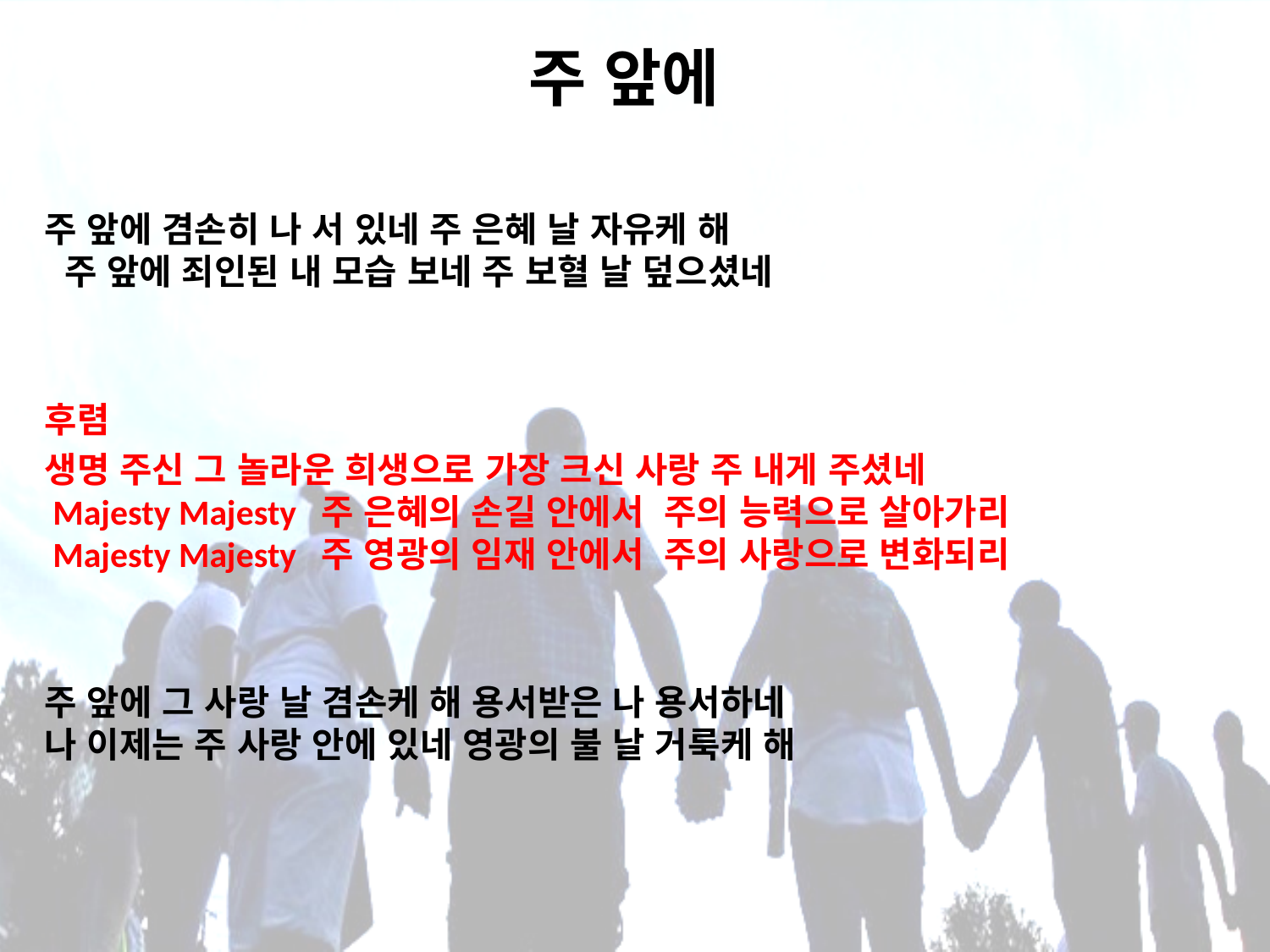

# 주 앞에
주 앞에 겸손히 나 서 있네 주 은혜 날 자유케 해                                   주 앞에 죄인된 내 모습 보네 주 보혈 날 덮으셨네

후렴
생명 주신 그 놀라운 희생으로 가장 크신 사랑 주 내게 주셨네
Majesty Majesty  주 은혜의 손길 안에서  주의 능력으로 살아가리
Majesty Majesty  주 영광의 임재 안에서  주의 사랑으로 변화되리

주 앞에 그 사랑 날 겸손케 해 용서받은 나 용서하네
나 이제는 주 사랑 안에 있네 영광의 불 날 거룩케 해